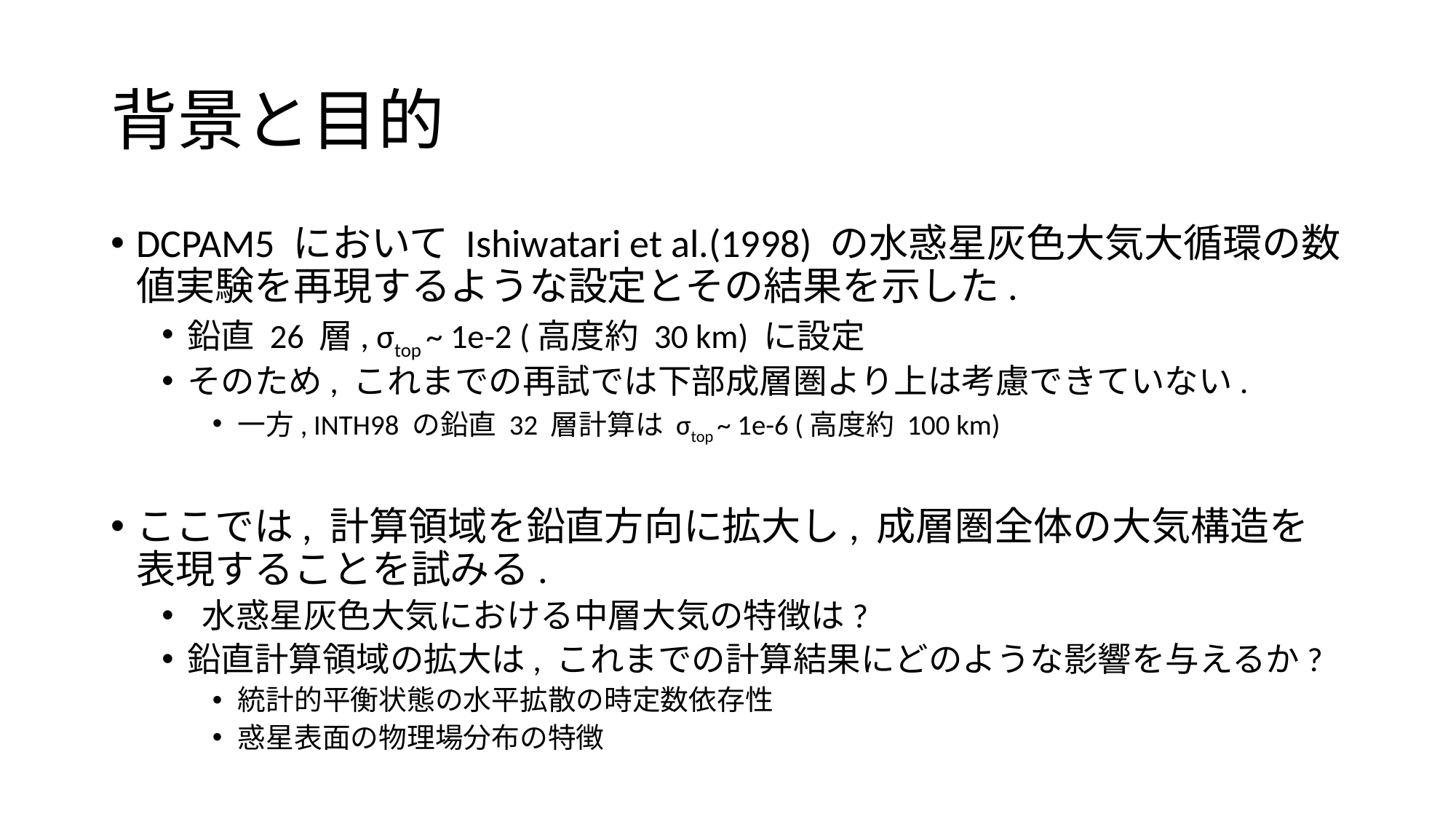

# 背景と目的
DCPAM5 において Ishiwatari et al.(1998) の水惑星灰色大気大循環の数値実験を再現するような設定とその結果を示した.
鉛直 26 層, σtop ~ 1e-2 (高度約 30 km) に設定
そのため, これまでの再試では下部成層圏より上は考慮できていない.
一方, INTH98 の鉛直 32 層計算は σtop ~ 1e-6 (高度約 100 km)

ここでは, 計算領域を鉛直方向に拡大し, 成層圏全体の大気構造を表現することを試みる.
 水惑星灰色大気における中層大気の特徴は?
鉛直計算領域の拡大は, これまでの計算結果にどのような影響を与えるか?
統計的平衡状態の水平拡散の時定数依存性
惑星表面の物理場分布の特徴